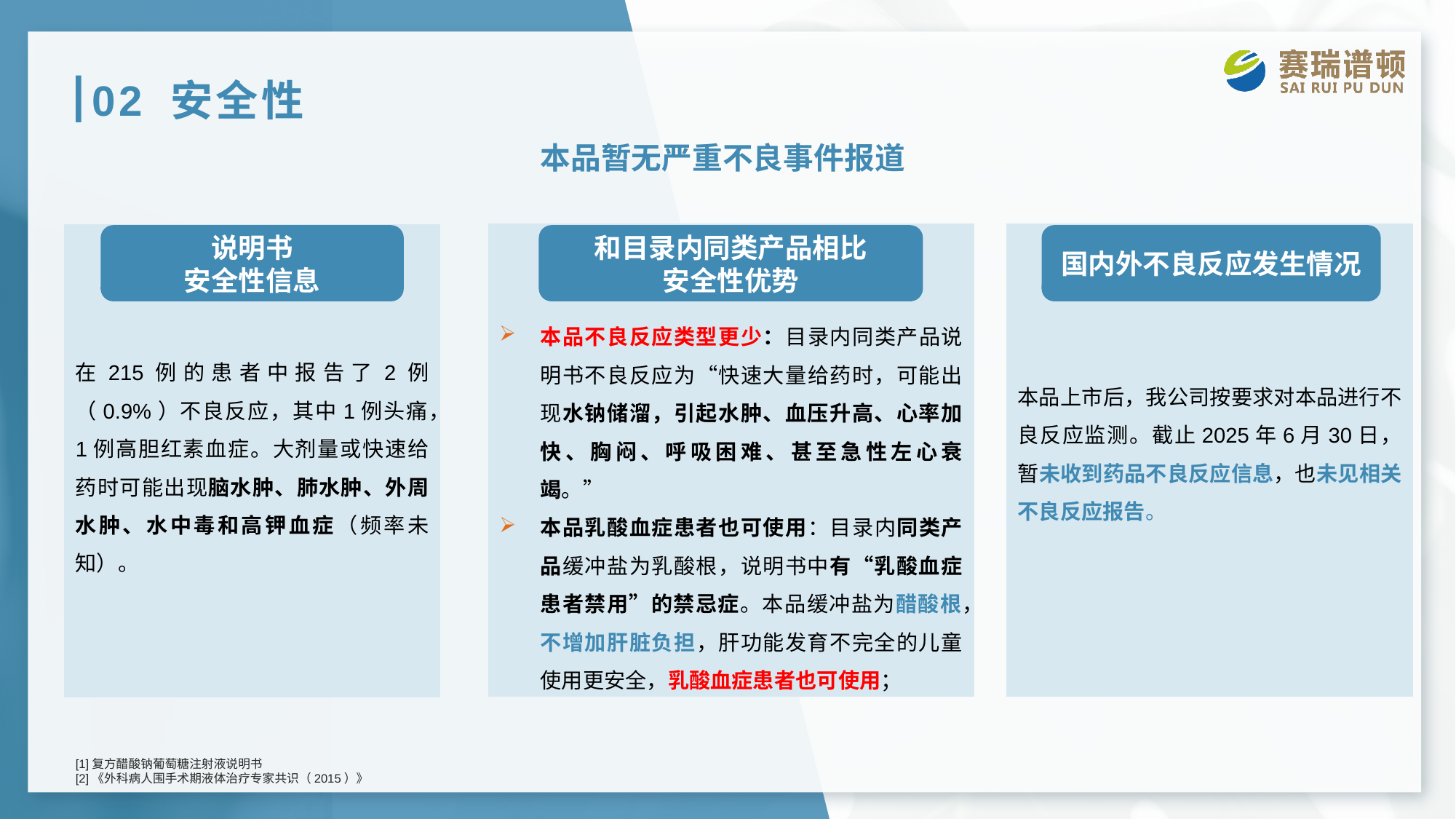

# 02 安全性
本品暂无严重不良事件报道

本品不良反应类型更少：目录内同类产品说明书不良反应为“快速大量给药时，可能出现水钠储溜，引起水肿、血压升高、心率加快、胸闷、呼吸困难、甚至急性左心衰竭。”
本品乳酸血症患者也可使用：目录内同类产品缓冲盐为乳酸根，说明书中有“乳酸血症患者禁用”的禁忌症。本品缓冲盐为醋酸根，不增加肝脏负担，肝功能发育不完全的儿童使用更安全，乳酸血症患者也可使用；

本品上市后，我公司按要求对本品进行不良反应监测。截止2025年6月30日，暂未收到药品不良反应信息，也未见相关不良反应报告。

在215例的患者中报告了2例（0.9%）不良反应，其中1例头痛，1例高胆红素血症。大剂量或快速给药时可能出现脑水肿、肺水肿、外周水肿、水中毒和高钾血症（频率未知）。
说明书
安全性信息
和目录内同类产品相比
安全性优势
国内外不良反应发生情况
[1]复方醋酸钠葡萄糖注射液说明书
[2]《外科病人围手术期液体治疗专家共识（2015）》